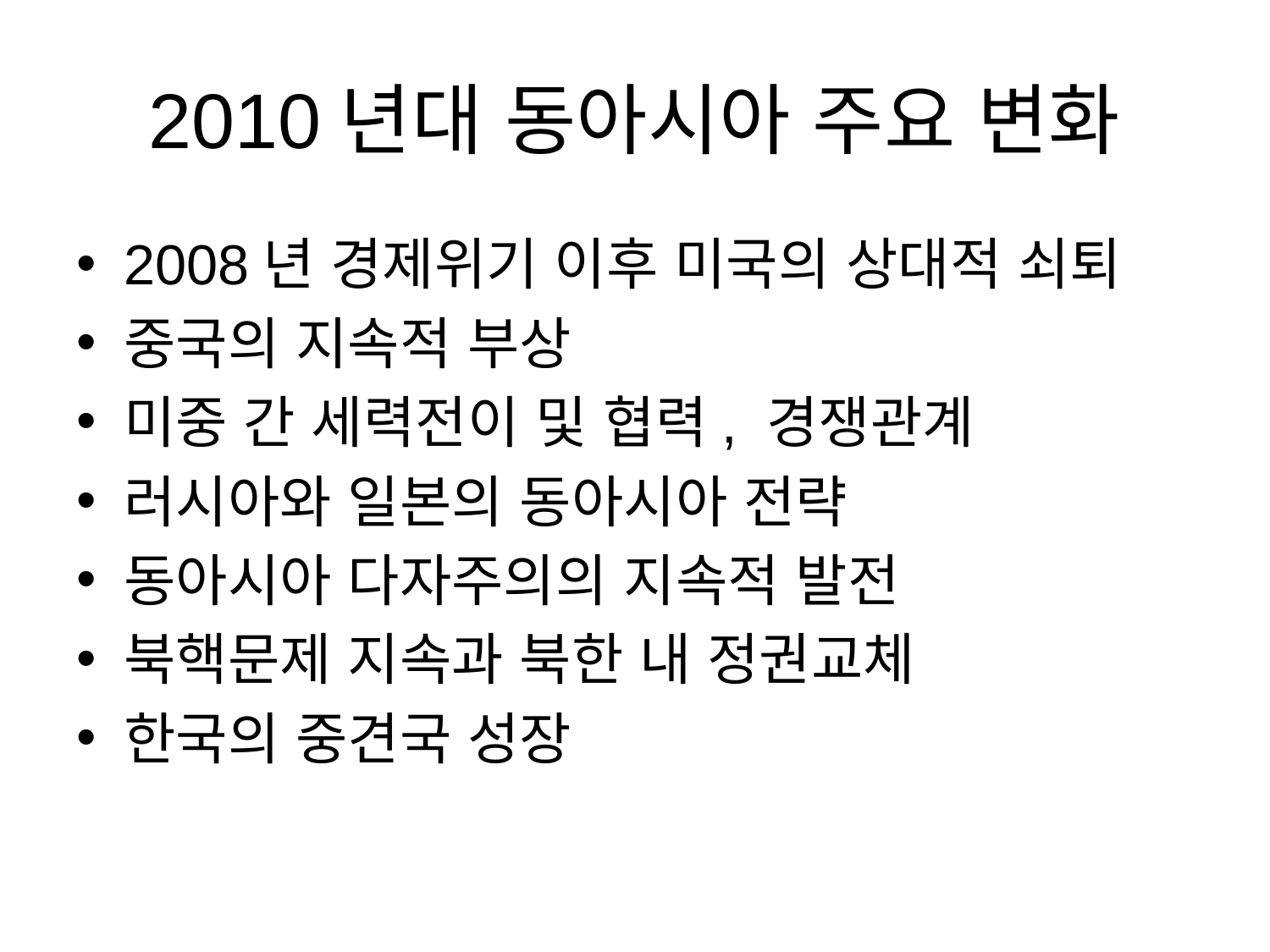

# 2010년대 동아시아 주요 변화
2008년 경제위기 이후 미국의 상대적 쇠퇴
중국의 지속적 부상
미중 간 세력전이 및 협력, 경쟁관계
러시아와 일본의 동아시아 전략
동아시아 다자주의의 지속적 발전
북핵문제 지속과 북한 내 정권교체
한국의 중견국 성장